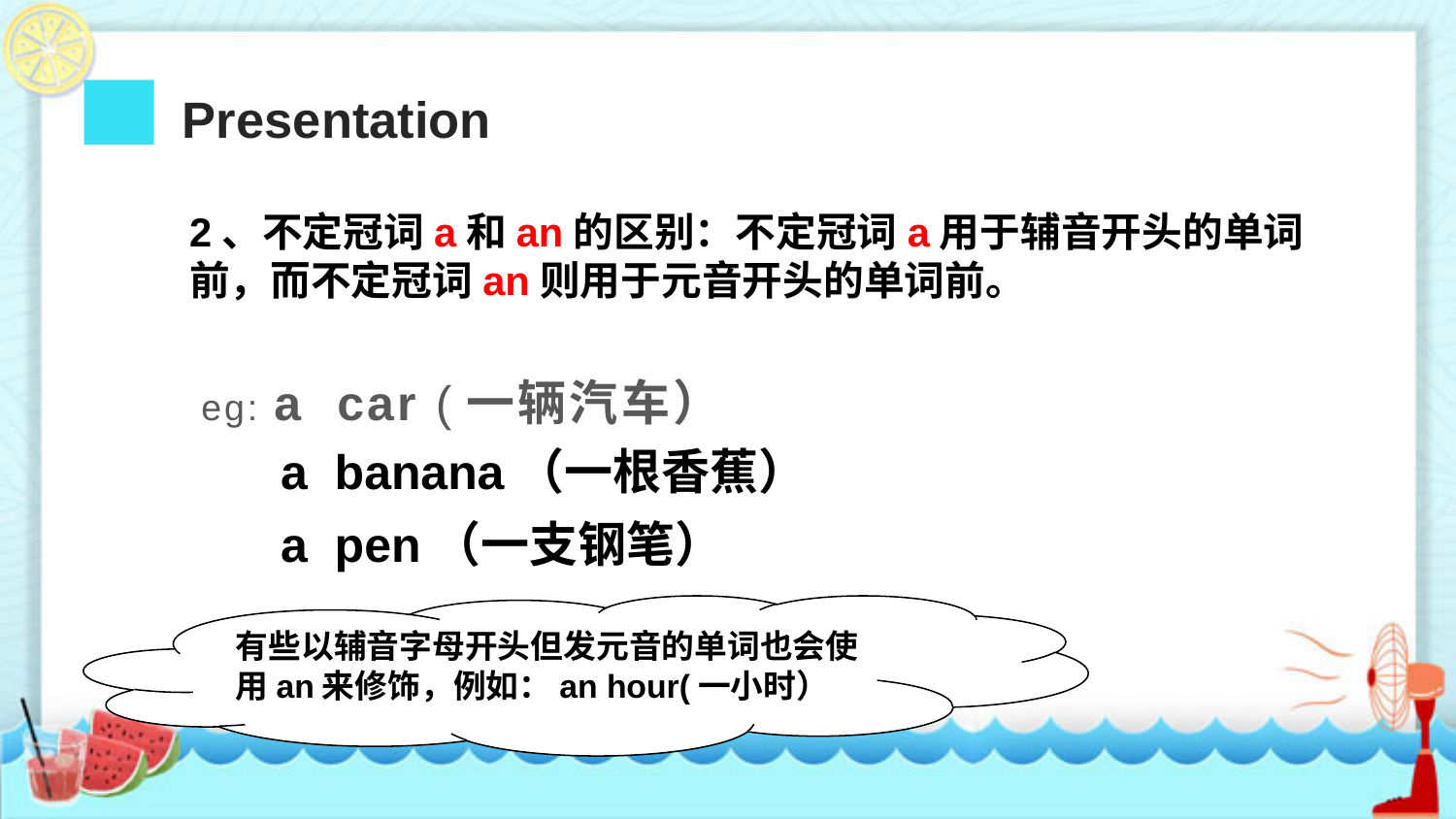

Presentation
2、不定冠词a和an的区别：不定冠词a用于辅音开头的单词前，而不定冠词an则用于元音开头的单词前。
eg: a  car (一辆汽车）
a  banana（一根香蕉）
a  pen（一支钢笔）
有些以辅音字母开头但发元音的单词也会使用an来修饰，例如：an hour(一小时）